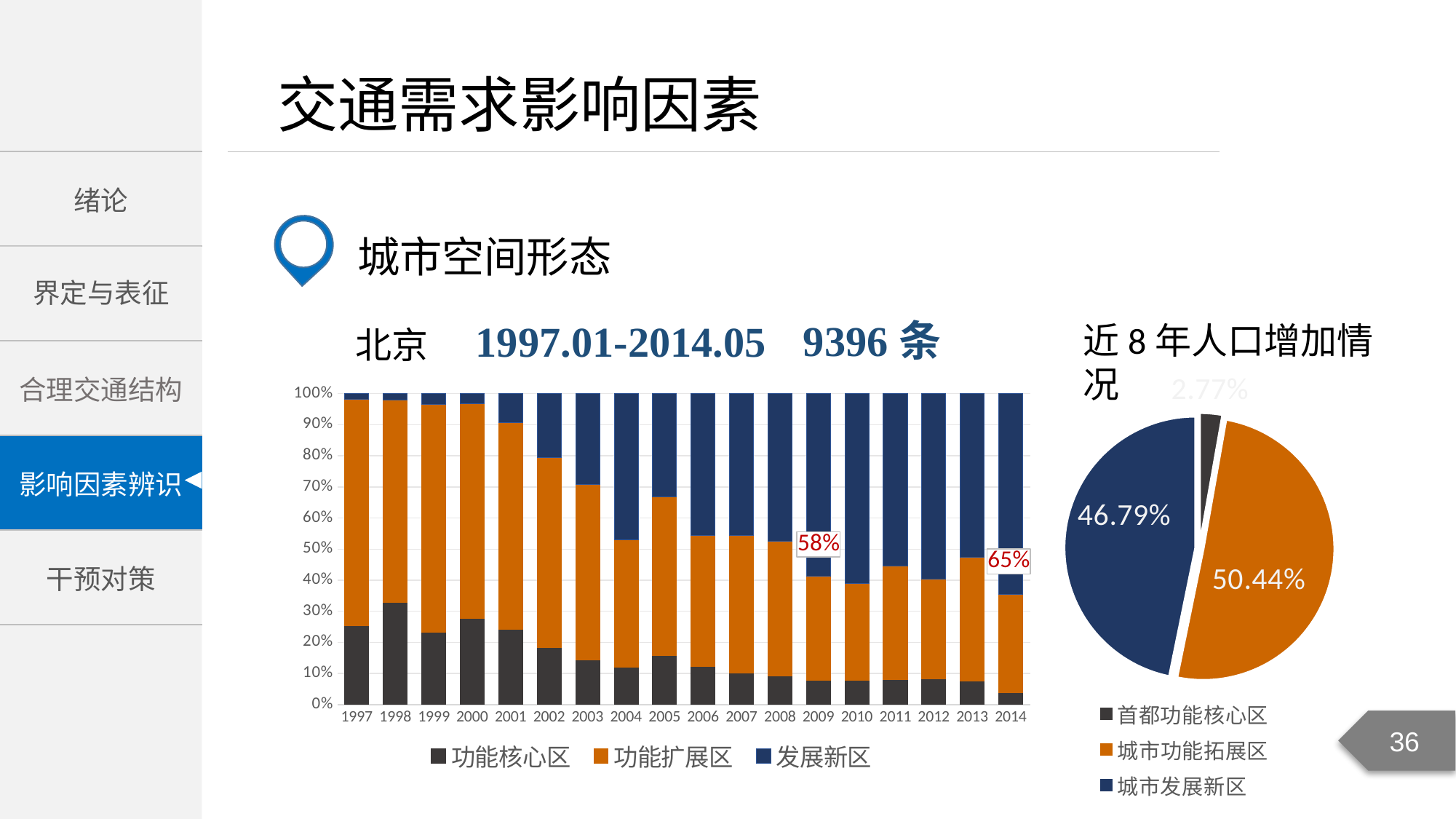

城市空间形态

### Chart

| Category |  |
|---|---|
| 首都功能核心区 | 0.0277185501066098 |
| 城市功能拓展区 | 0.50436131033146 |
| 城市发展新区 | 0.467920139561931 |
9396条
1997.01-2014.05
近8年人口增加情况
北京

### Chart

| Category | 功能核心区 | 功能扩展区 | 发展新区 |
|---|---|---|---|
| 1997 | 0.254807692307692 | 0.725961538461538 | 0.0192307692307692 |
| 1998 | 0.327510917030568 | 0.650655021834061 | 0.0218340611353712 |
| 1999 | 0.232067510548523 | 0.734177215189873 | 0.0337552742616034 |
| 2000 | 0.276978417266187 | 0.690647482014389 | 0.0323741007194245 |
| 2001 | 0.242130750605327 | 0.663438256658596 | 0.0944309927360775 |
| 2002 | 0.182776801405975 | 0.611599297012302 | 0.205623901581722 |
| 2003 | 0.143835616438356 | 0.565068493150685 | 0.291095890410959 |
| 2004 | 0.12015503875969 | 0.410852713178295 | 0.468992248062016 |
| 2005 | 0.157676348547718 | 0.510373443983402 | 0.33195020746888 |
| 2006 | 0.123595505617978 | 0.419943820224719 | 0.456460674157303 |
| 2007 | 0.102678571428571 | 0.441964285714286 | 0.455357142857143 |
| 2008 | 0.0921052631578947 | 0.432017543859649 | 0.475877192982456 |
| 2009 | 0.0787269681742044 | 0.33500837520938 | 0.586264656616415 |
| 2010 | 0.079295154185022 | 0.31057268722467 | 0.610132158590308 |
| 2011 | 0.0794044665012407 | 0.367245657568238 | 0.553349875930521 |
| 2012 | 0.0830945558739255 | 0.320916905444126 | 0.595988538681948 |
| 2013 | 0.0760869565217391 | 0.396739130434783 | 0.527173913043478 |
| 2014 | 0.037593984962406 | 0.315789473684211 | 0.646616541353383 |